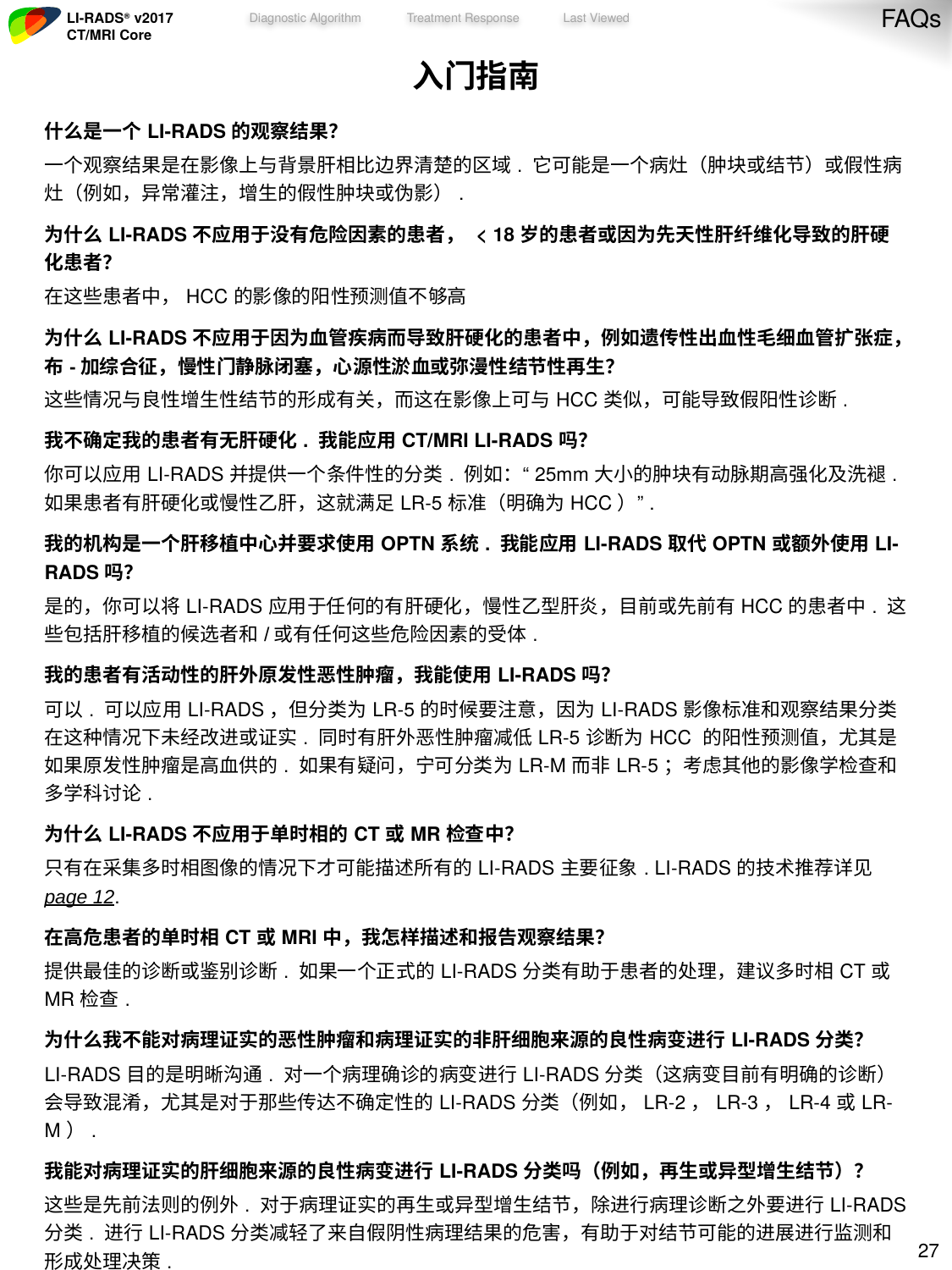

FAQs
| 入门指南 |
| --- |
| 什么是一个LI-RADS的观察结果？ 一个观察结果是在影像上与背景肝相比边界清楚的区域. 它可能是一个病灶（肿块或结节）或假性病灶（例如，异常灌注，增生的假性肿块或伪影）. |
| 为什么LI-RADS不应用于没有危险因素的患者， < 18岁的患者或因为先天性肝纤维化导致的肝硬化患者？ 在这些患者中，HCC的影像的阳性预测值不够高 |
| 为什么LI-RADS不应用于因为血管疾病而导致肝硬化的患者中，例如遗传性出血性毛细血管扩张症，布-加综合征，慢性门静脉闭塞，心源性淤血或弥漫性结节性再生？ 这些情况与良性增生性结节的形成有关，而这在影像上可与HCC类似，可能导致假阳性诊断. |
| 我不确定我的患者有无肝硬化. 我能应用CT/MRI LI-RADS吗？ 你可以应用LI-RADS并提供一个条件性的分类. 例如：“25mm大小的肿块有动脉期高强化及洗褪. 如果患者有肝硬化或慢性乙肝，这就满足LR-5标准（明确为HCC）”. |
| 我的机构是一个肝移植中心并要求使用OPTN系统. 我能应用LI-RADS取代OPTN或额外使用LI-RADS吗？ 是的，你可以将LI-RADS应用于任何的有肝硬化，慢性乙型肝炎，目前或先前有HCC的患者中. 这些包括肝移植的候选者和/或有任何这些危险因素的受体. |
| 我的患者有活动性的肝外原发性恶性肿瘤，我能使用LI-RADS吗？ 可以. 可以应用LI-RADS，但分类为LR-5的时候要注意，因为LI-RADS影像标准和观察结果分类在这种情况下未经改进或证实. 同时有肝外恶性肿瘤减低LR-5诊断为HCC 的阳性预测值，尤其是如果原发性肿瘤是高血供的. 如果有疑问，宁可分类为LR-M而非LR-5；考虑其他的影像学检查和多学科讨论. |
| 为什么LI-RADS不应用于单时相的CT或MR检查中？ 只有在采集多时相图像的情况下才可能描述所有的LI-RADS主要征象. LI-RADS的技术推荐详见page 12. |
| 在高危患者的单时相CT或MRI中，我怎样描述和报告观察结果？ 提供最佳的诊断或鉴别诊断. 如果一个正式的LI-RADS分类有助于患者的处理，建议多时相CT或MR检查. |
| 为什么我不能对病理证实的恶性肿瘤和病理证实的非肝细胞来源的良性病变进行LI-RADS分类？ LI-RADS目的是明晰沟通. 对一个病理确诊的病变进行LI-RADS分类（这病变目前有明确的诊断）会导致混淆，尤其是对于那些传达不确定性的LI-RADS分类（例如，LR-2，LR-3，LR-4或LR-M）. |
| 我能对病理证实的肝细胞来源的良性病变进行LI-RADS分类吗（例如，再生或异型增生结节）？ 这些是先前法则的例外. 对于病理证实的再生或异型增生结节，除进行病理诊断之外要进行LI-RADS分类. 进行LI-RADS分类减轻了来自假阴性病理结果的危害，有助于对结节可能的进展进行监测和形成处理决策. |
27